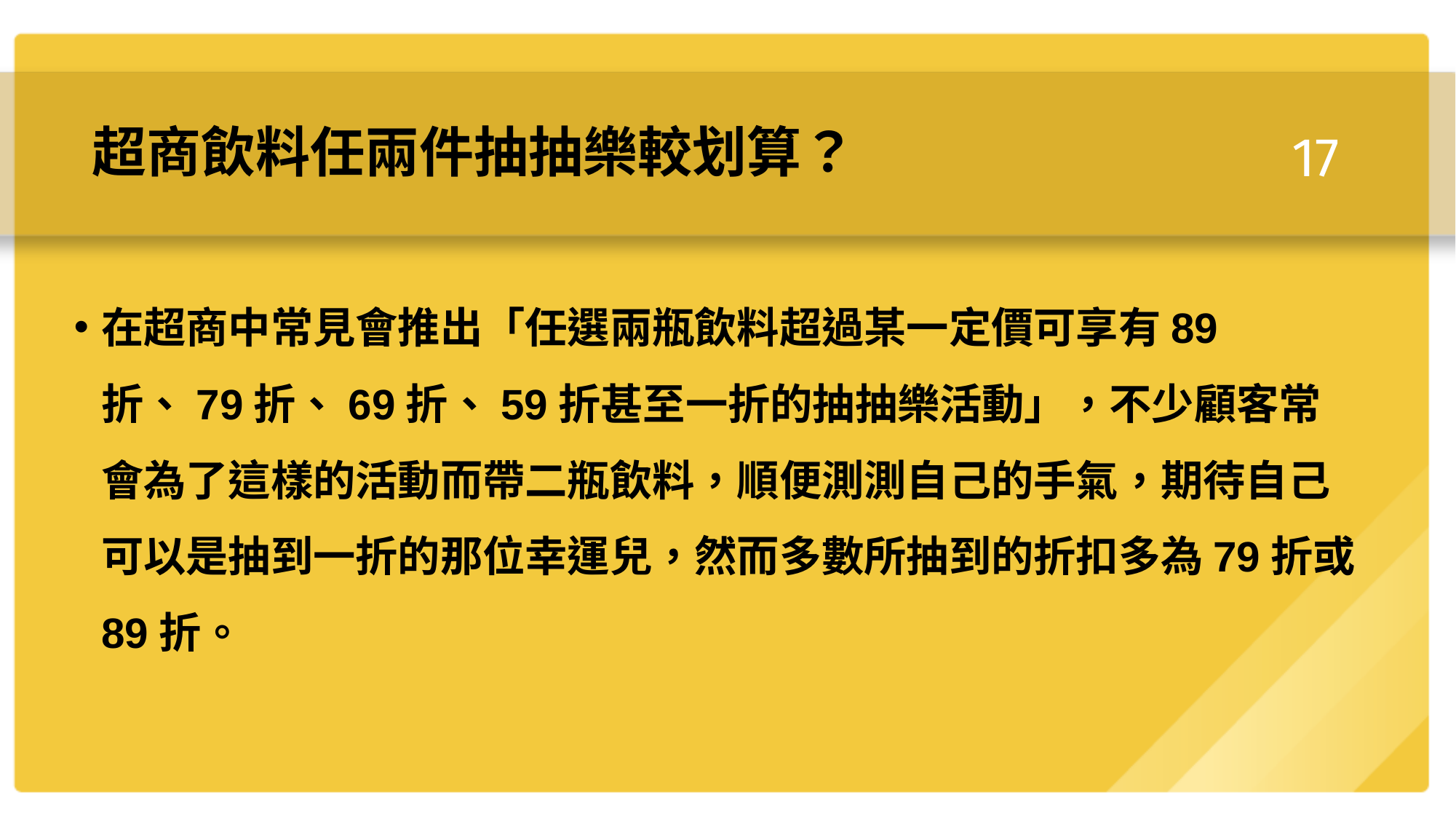

17
# 超商飲料任兩件抽抽樂較划算？
在超商中常見會推出「任選兩瓶飲料超過某一定價可享有89折、79折、69折、59折甚至一折的抽抽樂活動」，不少顧客常會為了這樣的活動而帶二瓶飲料，順便測測自己的手氣，期待自己可以是抽到一折的那位幸運兒，然而多數所抽到的折扣多為79折或89折。